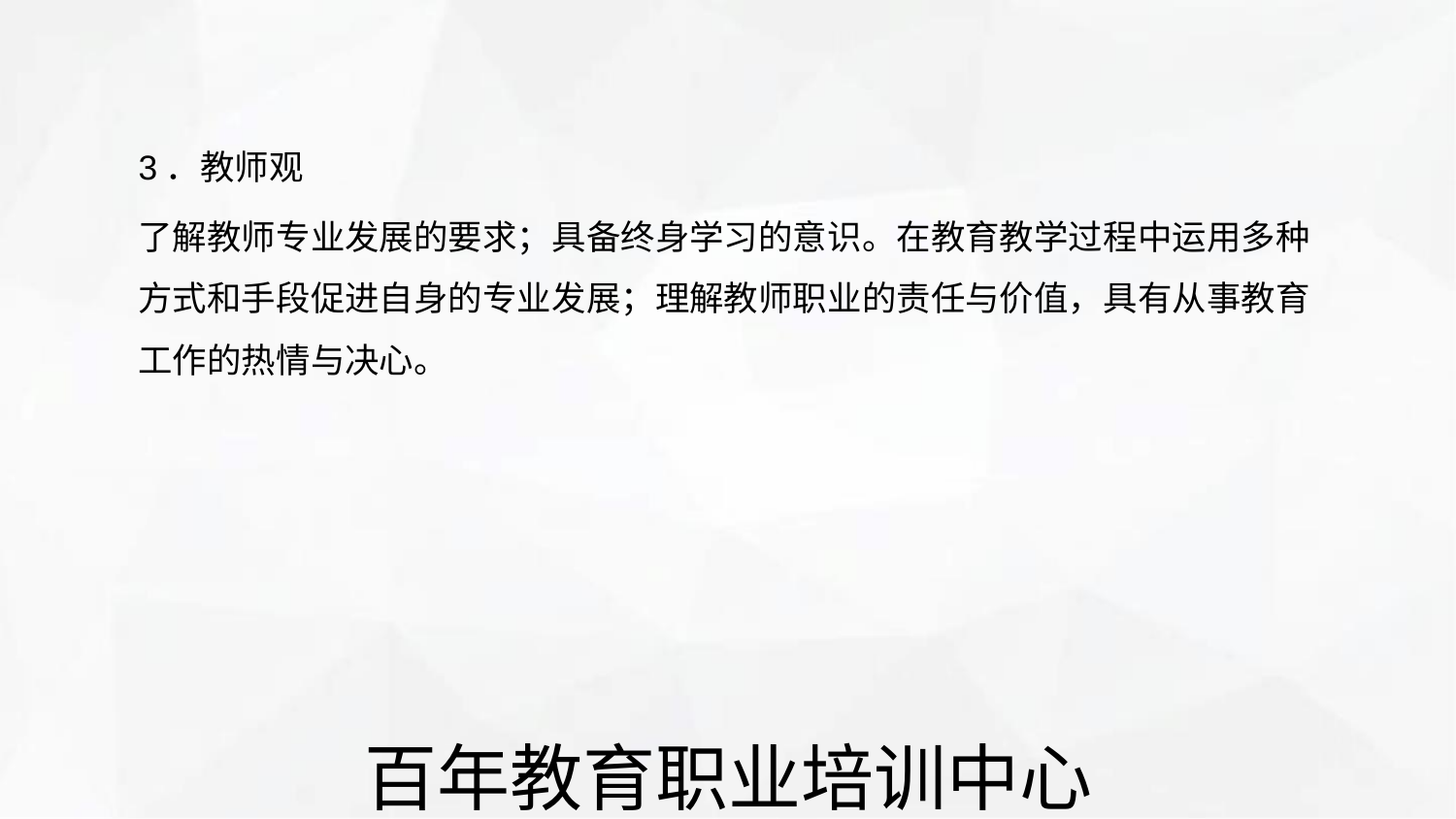

3．教师观
了解教师专业发展的要求；具备终身学习的意识。在教育教学过程中运用多种
方式和手段促进自身的专业发展；理解教师职业的责任与价值，具有从事教育
工作的热情与决心。
百年教育职业培训中心